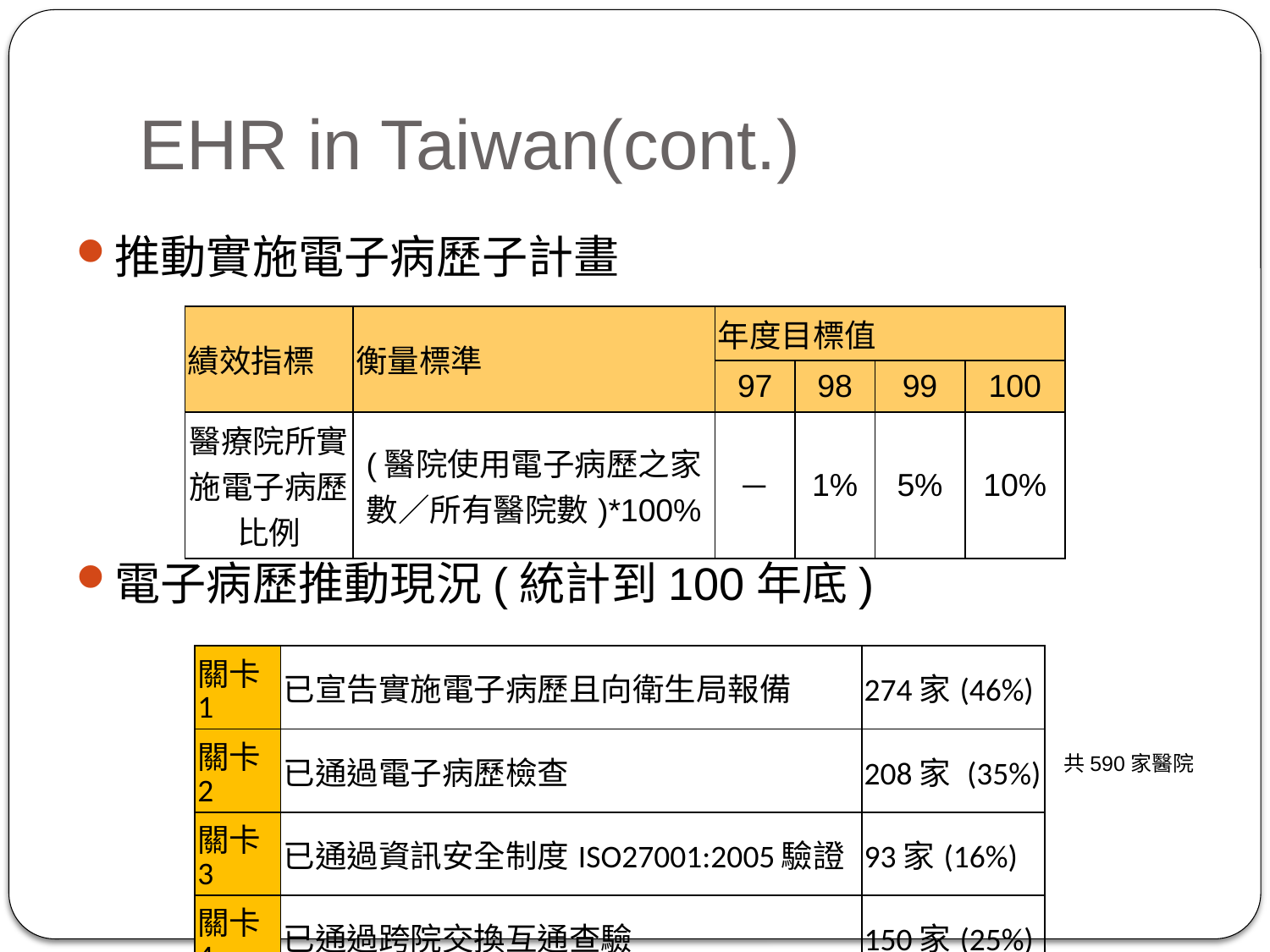

# EHR in Taiwan(cont.)
推動實施電子病歷子計畫

電子病歷推動現況(統計到100年底)

共590家醫院
| 績效指標 | 衡量標準 | 年度目標值 |  |  |  |
| --- | --- | --- | --- | --- | --- |
|  |  | 97 | 98 | 99 | 100 |
| 醫療院所實施電子病歷比例 | (醫院使用電子病歷之家數／所有醫院數)\*100% | － | 1% | 5% | 10% |
| 關卡1 | 已宣告實施電子病歷且向衛生局報備 | 274家(46%) |
| --- | --- | --- |
| 關卡2 | 已通過電子病歷檢查 | 208家 (35%) |
| 關卡3 | 已通過資訊安全制度ISO27001:2005驗證 | 93家(16%) |
| 關卡4 | 已通過跨院交換互通查驗 | 150家(25%) |